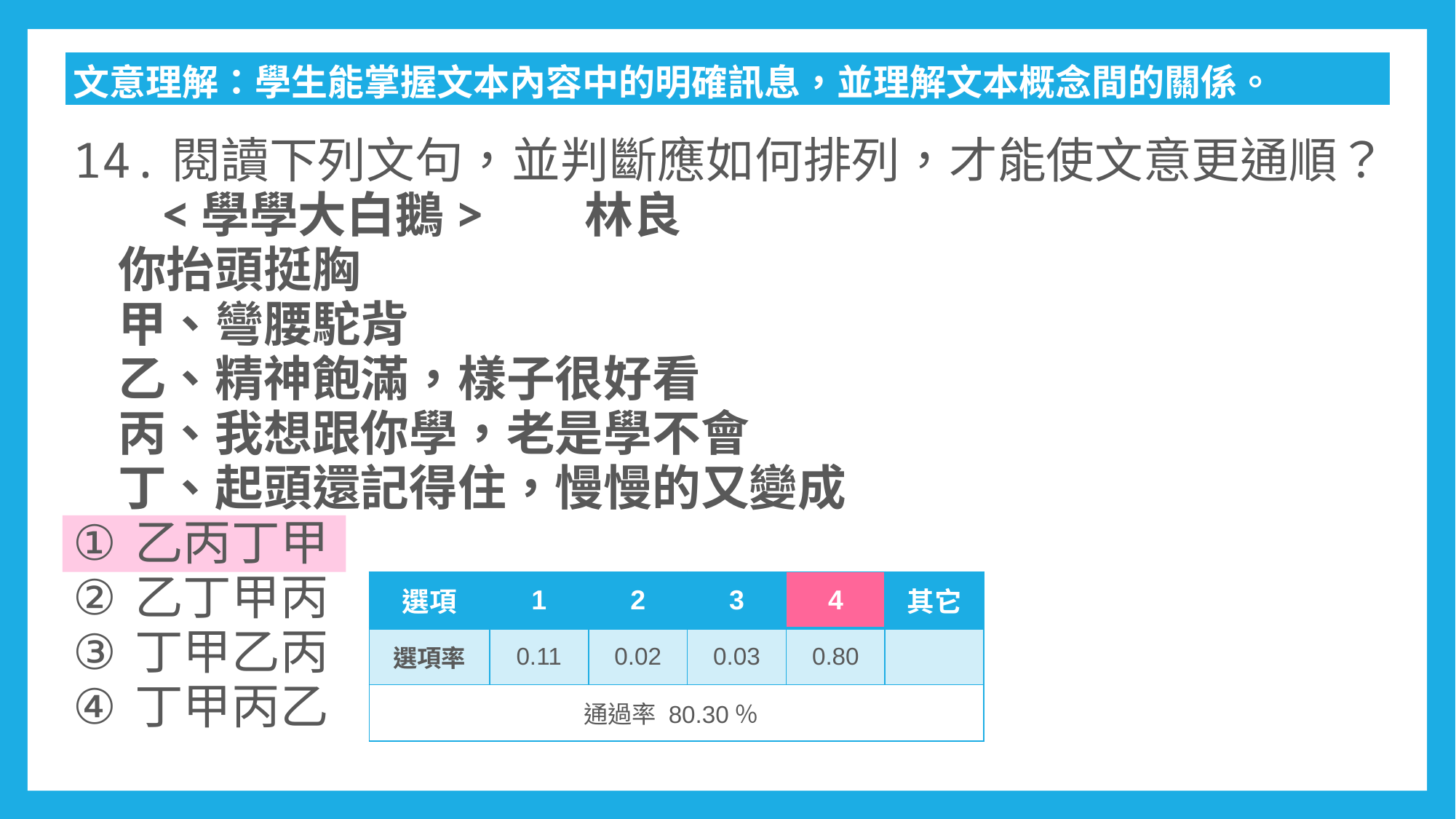

文意理解：學生能掌握文本內容中的明確訊息，並理解文本概念間的關係。
14.閱讀下列文句，並判斷應如何排列，才能使文意更通順？
   <學學大白鵝>	林良
   你抬頭挺胸
   甲、彎腰駝背
   乙、精神飽滿，樣子很好看
   丙、我想跟你學，老是學不會
   丁、起頭還記得住，慢慢的又變成
乙丙丁甲
乙丁甲丙
丁甲乙丙
丁甲丙乙

| 選項 | 1 | 2 | 3 | 4 | 其它 |
| --- | --- | --- | --- | --- | --- |
| 選項率 | 0.11 | 0.02 | 0.03 | 0.80 |  |
| 通過率 80.30％ |  |  |  |  |  |